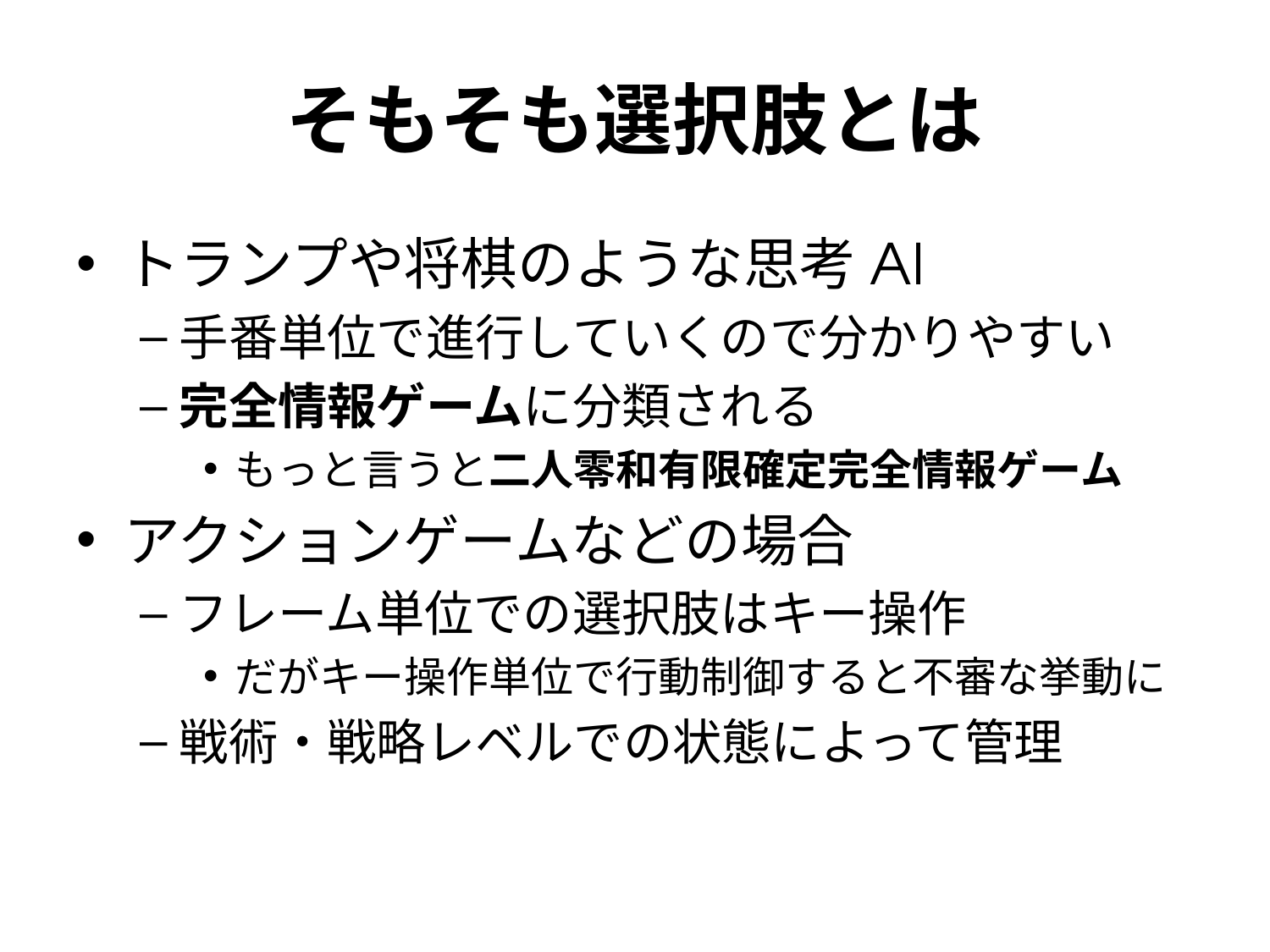

# そもそも選択肢とは
トランプや将棋のような思考AI
手番単位で進行していくので分かりやすい
完全情報ゲームに分類される
もっと言うと二人零和有限確定完全情報ゲーム
アクションゲームなどの場合
フレーム単位での選択肢はキー操作
だがキー操作単位で行動制御すると不審な挙動に
戦術・戦略レベルでの状態によって管理